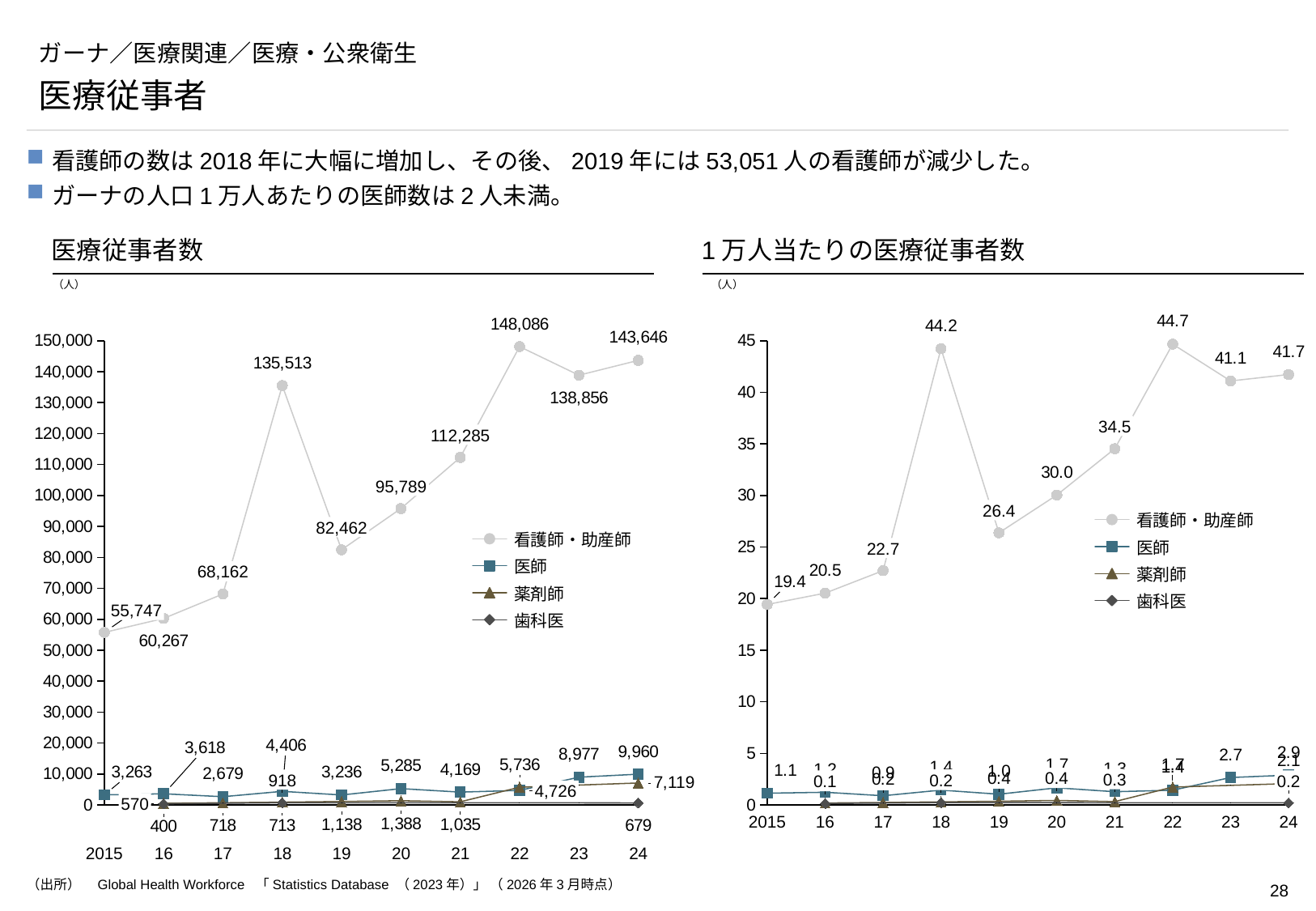

# ガーナ／医療関連／医療・公衆衛生
医療従事者
看護師の数は2018年に大幅に増加し、その後、2019年には53,051人の看護師が減少した。
ガーナの人口1万人あたりの医師数は2人未満。
医療従事者数
1万人当たりの医療従事者数
（人）
（人）

### Chart

| Category |  |  |  |  |
|---|---|---|---|---|

### Chart

| Category |  |  |  |  |
|---|---|---|---|---|
34.5
112,285
95,789
26.4
看護師・助産師

82,462
看護師・助産師

医師
22.7

医師

68,162
薬剤師

薬剤師

歯科医

55,747
歯科医

0.4
0.3
0.3
918
0.2
0.2
0.2
0.1
4,726
570
2015
16
17
18
19
20
21
22
23
24
2015
16
17
18
19
20
21
22
23
24
（出所）　Global Health Workforce  「Statistics Database （2023年）」 （2026年3月時点）